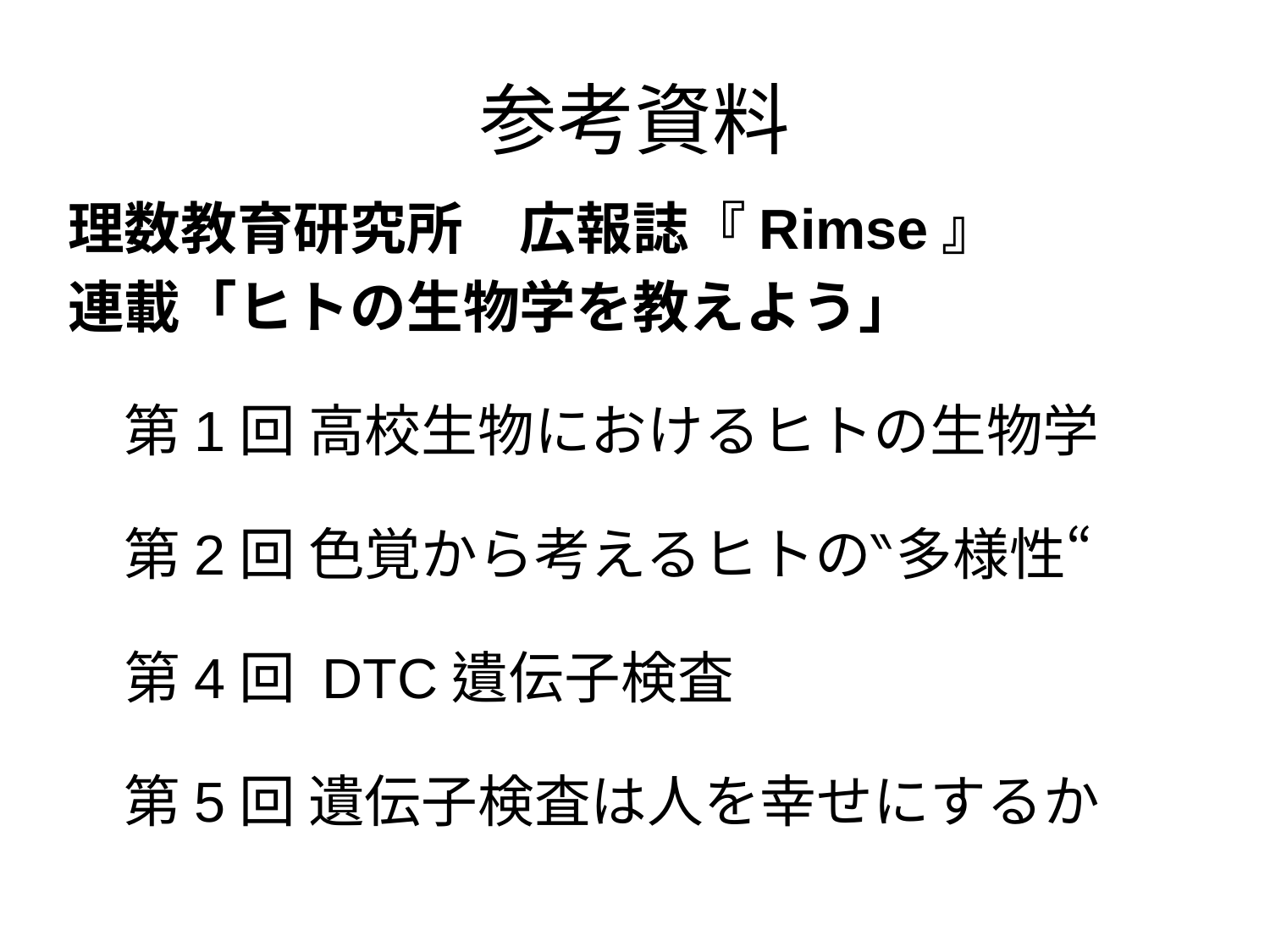

# 参考資料
理数教育研究所　広報誌『Rimse』
連載「ヒトの生物学を教えよう」

　第1回 高校生物におけるヒトの生物学

　第2回 色覚から考えるヒトの‶多様性“

　第4回 DTC遺伝子検査

　第5回 遺伝子検査は人を幸せにするか